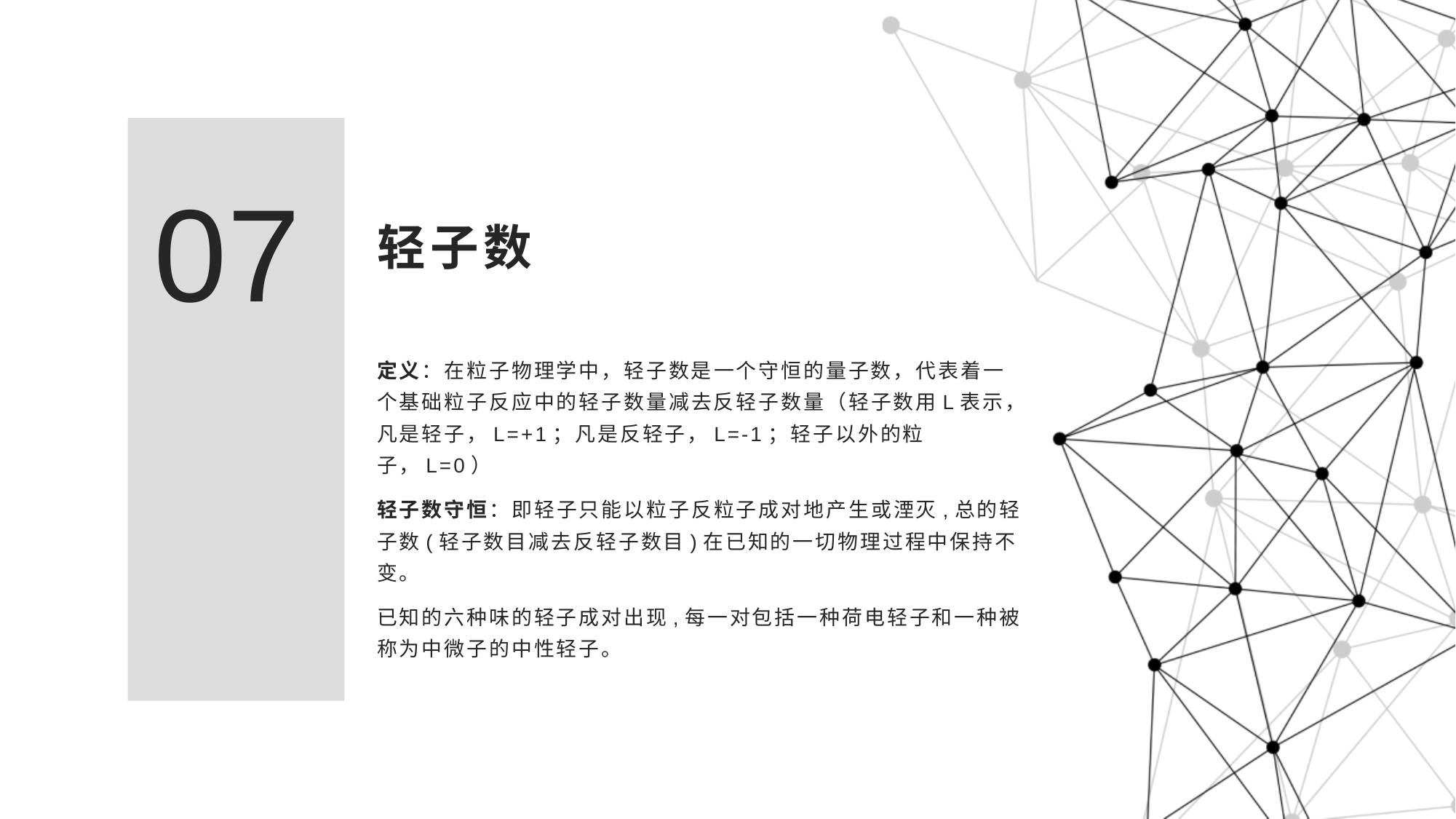

07
# 轻子数
定义：在粒子物理学中，轻子数是一个守恒的量子数，代表着一个基础粒子反应中的轻子数量减去反轻子数量（轻子数用L表示，凡是轻子，L=+1；凡是反轻子，L=-1；轻子以外的粒子，L=0）
轻子数守恒：即轻子只能以粒子反粒子成对地产生或湮灭,总的轻子数(轻子数目减去反轻子数目)在已知的一切物理过程中保持不变。
已知的六种味的轻子成对出现,每一对包括一种荷电轻子和一种被称为中微子的中性轻子。